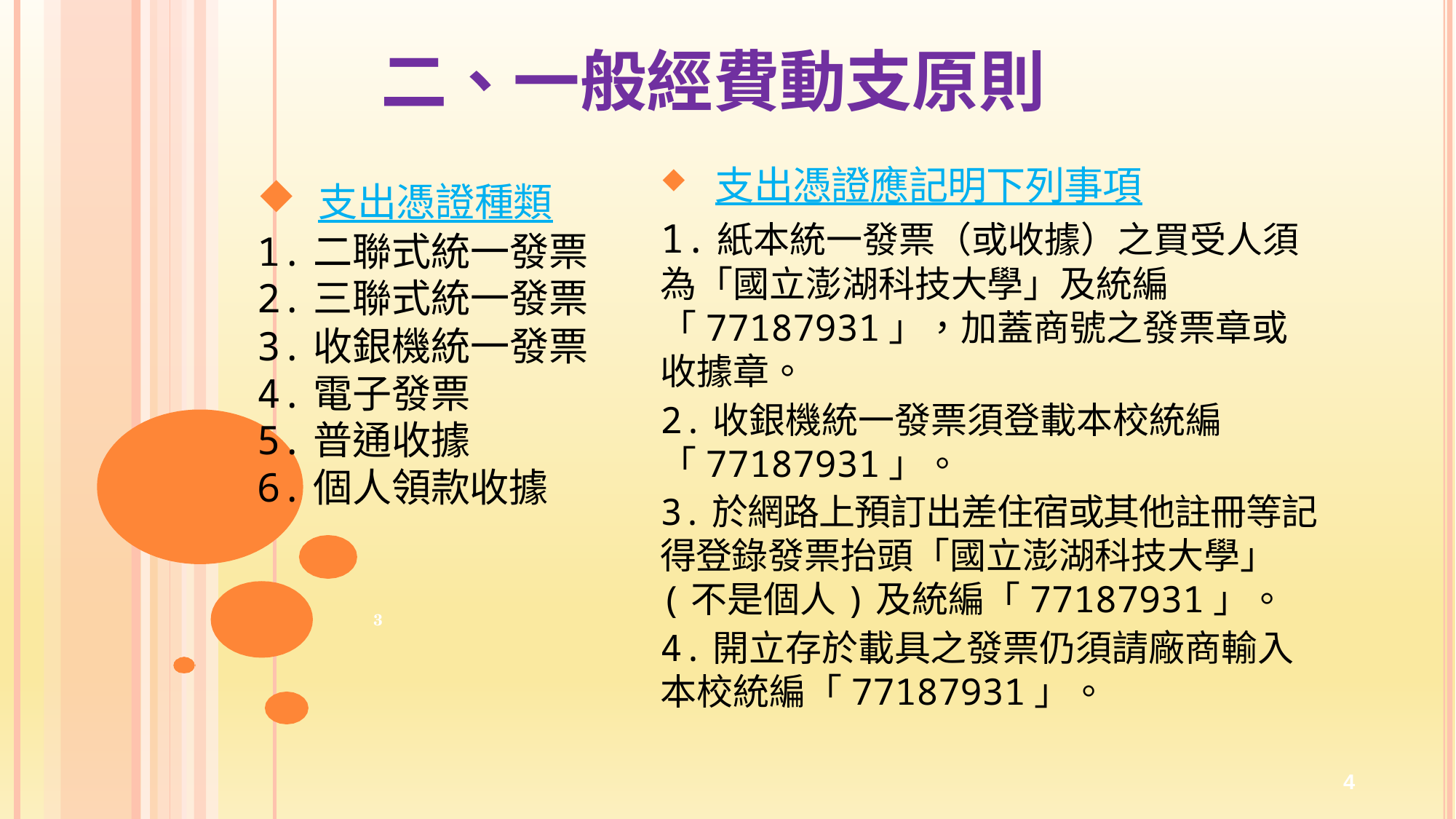

# 二、一般經費動支原則

支出憑證應記明下列事項
1.紙本統一發票（或收據）之買受人須為「國立澎湖科技大學」及統編「77187931」，加蓋商號之發票章或收據章。
2.收銀機統一發票須登載本校統編「77187931」。
3.於網路上預訂出差住宿或其他註冊等記得登錄發票抬頭「國立澎湖科技大學」(不是個人)及統編「77187931」。
4.開立存於載具之發票仍須請廠商輸入本校統編「77187931」。
支出憑證種類
1.二聯式統一發票
2.三聯式統一發票
3.收銀機統一發票
4.電子發票
5.普通收據
6.個人領款收據
3
4